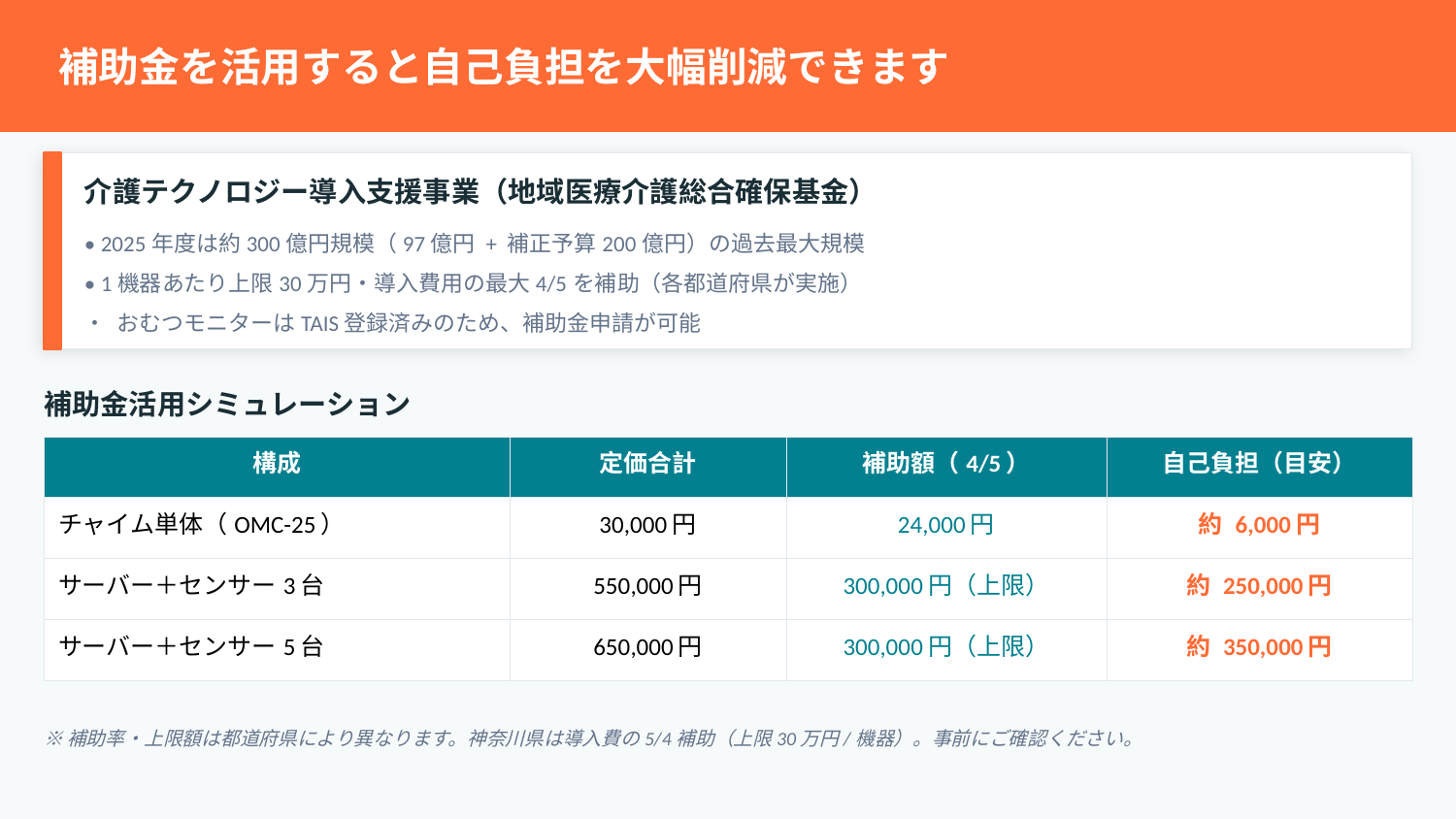

補助金を活用すると自己負担を大幅削減できます

介護テクノロジー導入支援事業（地域医療介護総合確保基金）
• 2025年度は約300億円規模（97億円 + 補正予算200億円）の過去最大規模
• 1機器あたり上限30万円・導入費用の最大4/5を補助（各都道府県が実施）
• おむつモニターはTAIS登録済みのため、補助金申請が可能
補助金活用シミュレーション
| 構成 | 定価合計 | 補助額（4/5） | 自己負担（目安） |
| --- | --- | --- | --- |
| チャイム単体（OMC-25） | 30,000円 | 24,000円 | 約 6,000円 |
| サーバー＋センサー3台 | 550,000円 | 300,000円（上限） | 約 250,000円 |
| サーバー＋センサー5台 | 650,000円 | 300,000円（上限） | 約 350,000円 |
※補助率・上限額は都道府県により異なります。神奈川県は導入費の5/4補助（上限30万円/機器）。事前にご確認ください。